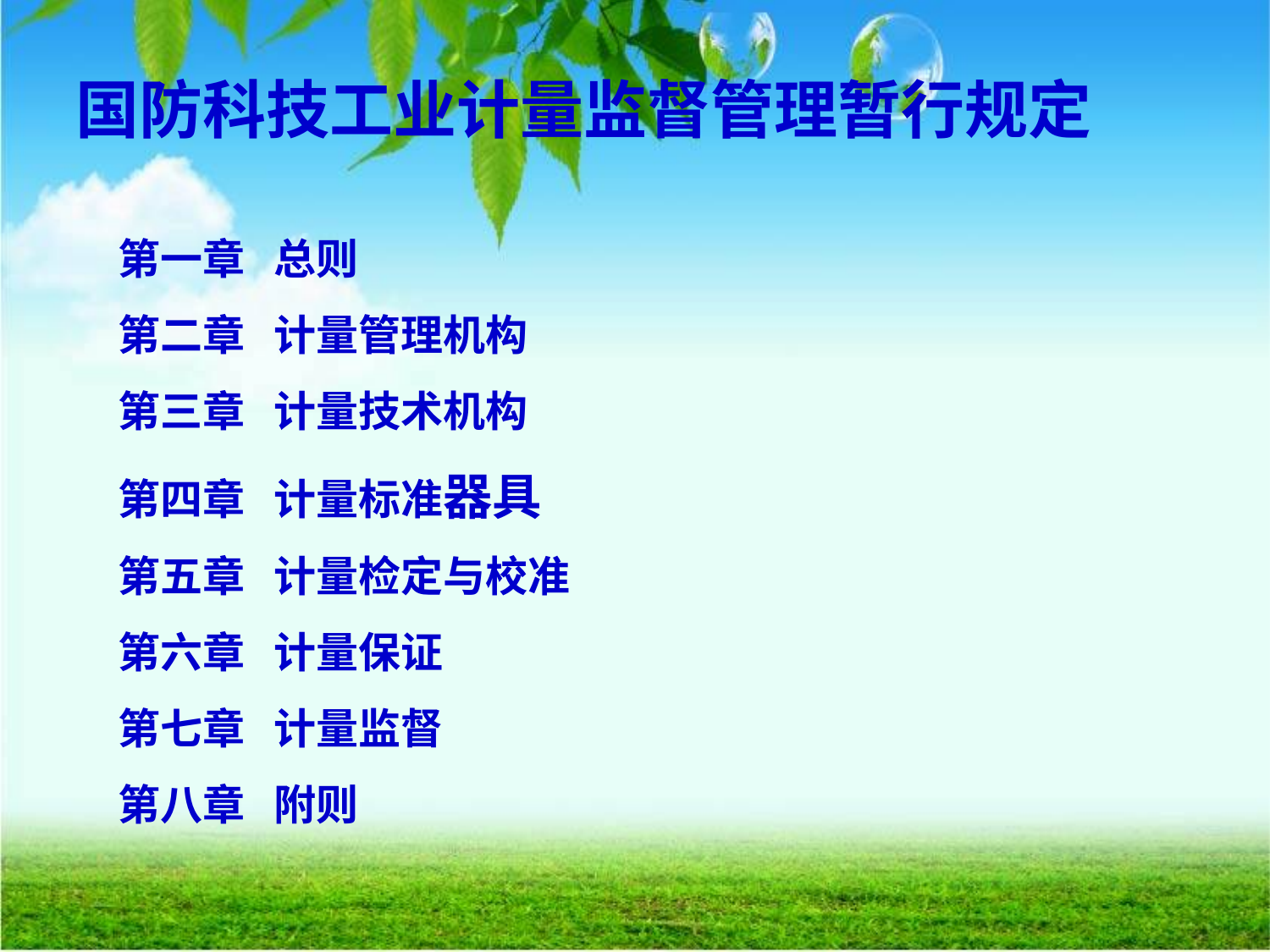

# 国防科技工业计量监督管理暂行规定
第一章   总则
第二章   计量管理机构
第三章   计量技术机构
第四章   计量标准器具
第五章   计量检定与校准
第六章   计量保证
第七章   计量监督
第八章   附则